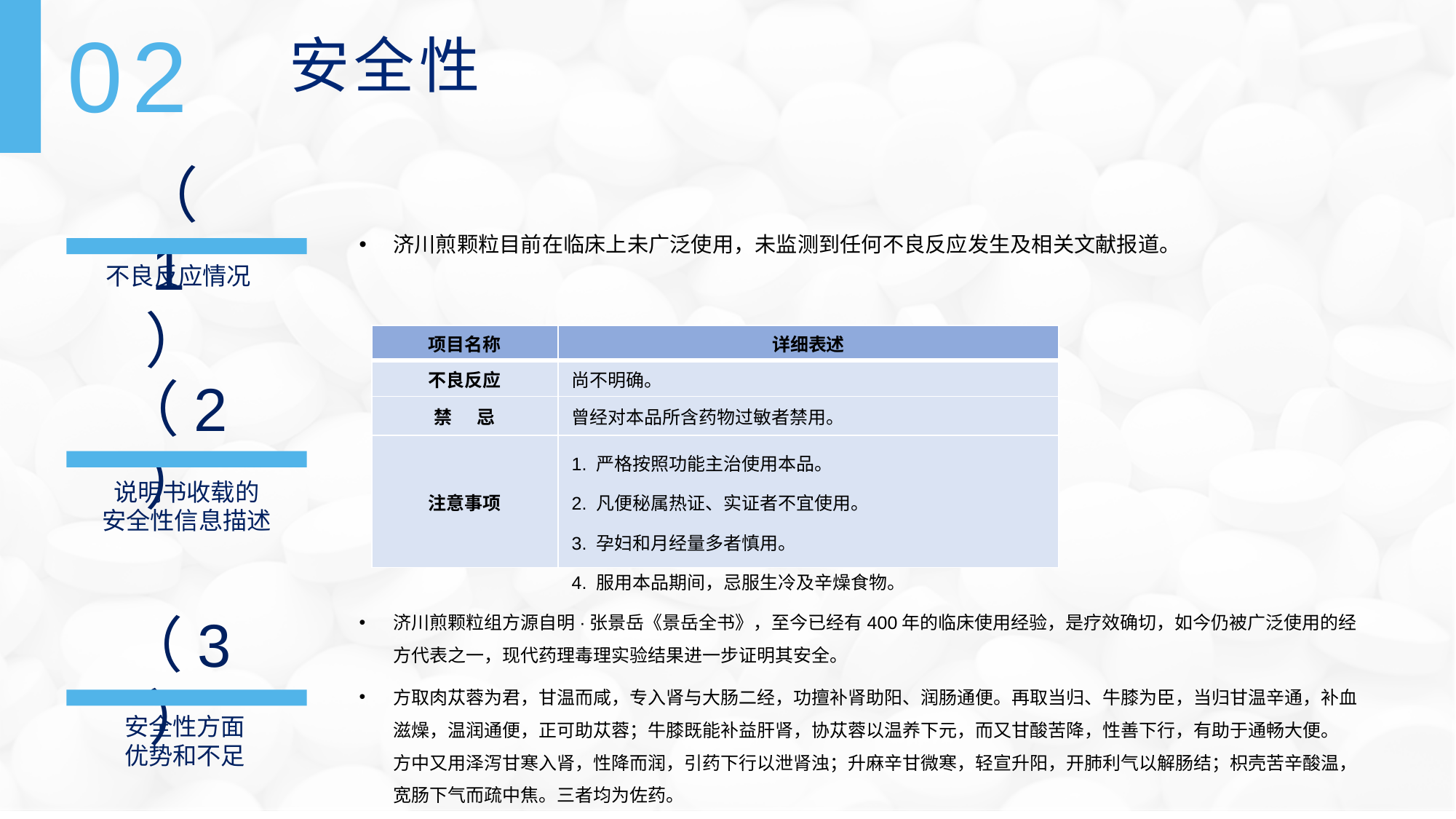

02
安全性
（1）
济川煎颗粒目前在临床上未广泛使用，未监测到任何不良反应发生及相关文献报道。

不良反应情况
| 项目名称 | 详细表述 |
| --- | --- |
| 不良反应 | 尚不明确。 |
| 禁 忌 | 曾经对本品所含药物过敏者禁用。 |
| 注意事项 | 1. 严格按照功能主治使用本品。 2. 凡便秘属热证、实证者不宜使用。 3. 孕妇和月经量多者慎用。 4. 服用本品期间，忌服生冷及辛燥食物。 |
（2）

说明书收载的
安全性信息描述
济川煎颗粒组方源自明·张景岳《景岳全书》，至今已经有400年的临床使用经验，是疗效确切，如今仍被广泛使用的经方代表之一，现代药理毒理实验结果进一步证明其安全。
方取肉苁蓉为君，甘温而咸，专入肾与大肠二经，功擅补肾助阳、润肠通便。再取当归、牛膝为臣，当归甘温辛通，补血滋燥，温润通便，正可助苁蓉；牛膝既能补益肝肾，协苁蓉以温养下元，而又甘酸苦降，性善下行，有助于通畅大便。 方中又用泽泻甘寒入肾，性降而润，引药下行以泄肾浊；升麻辛甘微寒，轻宣升阳，开肺利气以解肠结；枳壳苦辛酸温，宽肠下气而疏中焦。三者均为佐药。
（3）

安全性方面
优势和不足